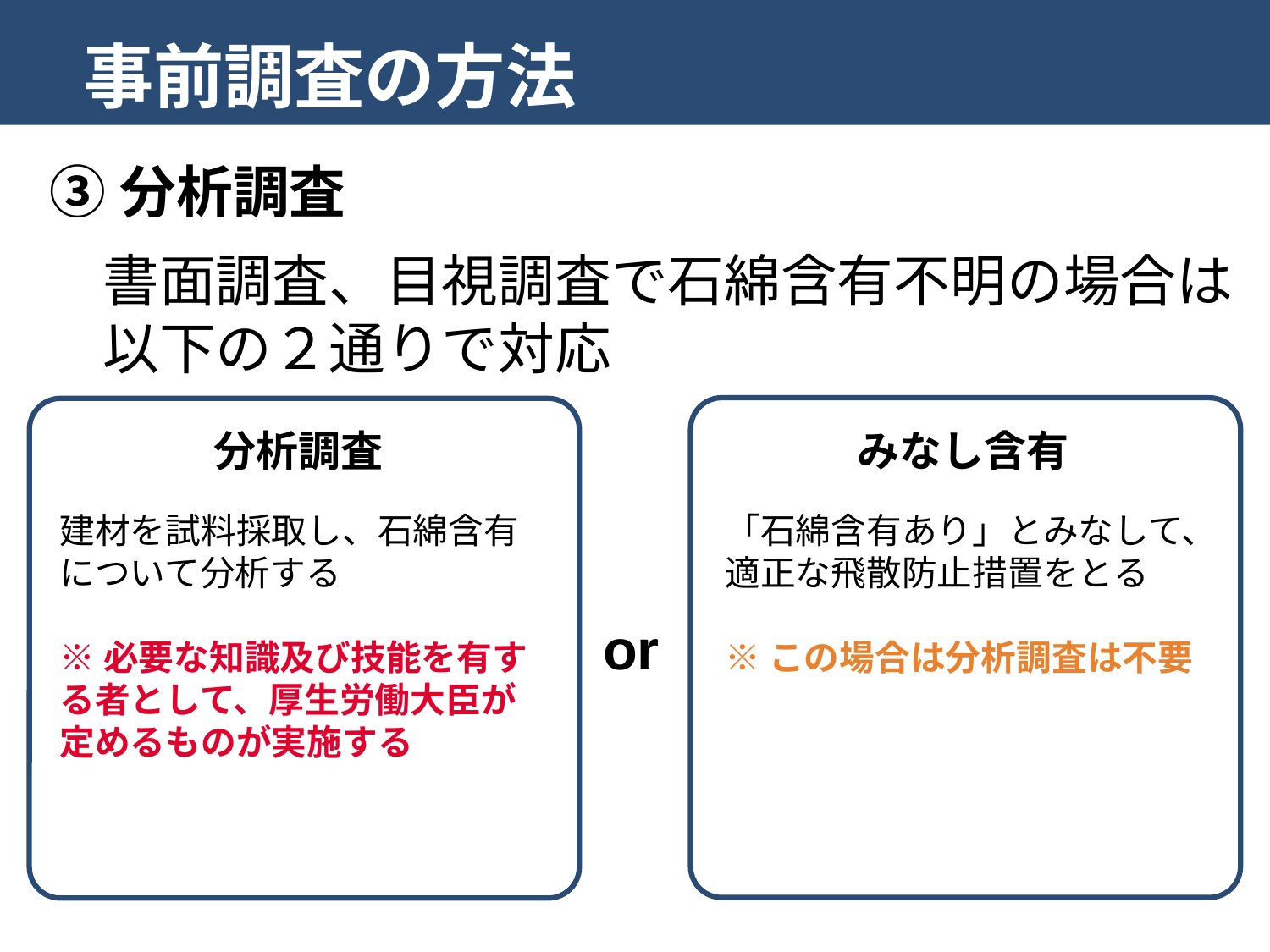

事前調査の方法
法
③分析調査
書面調査、目視調査で石綿含有不明の場合は
以下の２通りで対応

みなし含有
分析調査
建材を試料採取し、石綿含有について分析する

※必要な知識及び技能を有する者として、厚生労働大臣が定めるものが実施する
「石綿含有あり」とみなして、適正な飛散防止措置をとる

※この場合は分析調査は不要
or